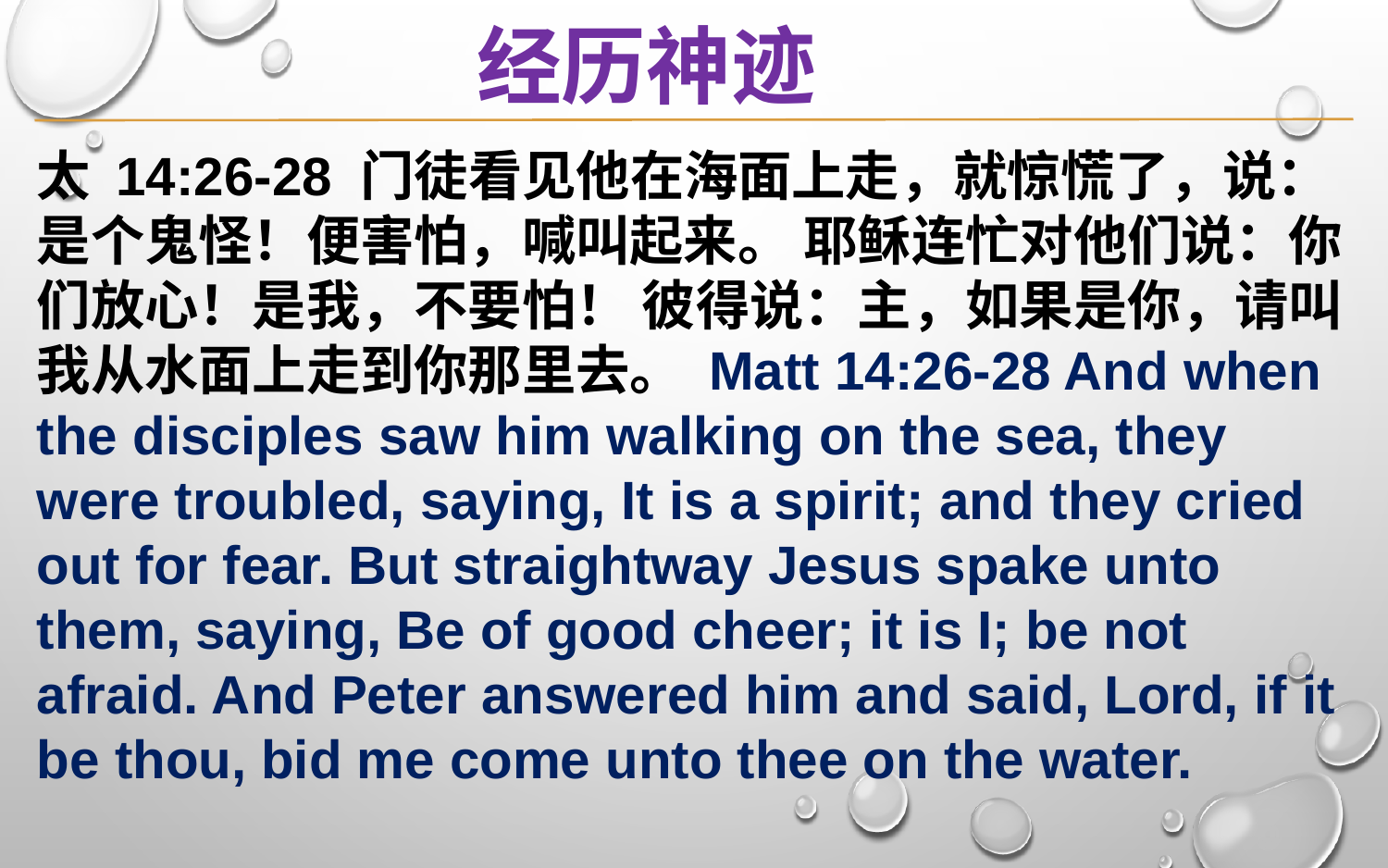

经历神迹
太 14:26-28 门徒看见他在海面上走，就惊慌了，说：是个鬼怪！便害怕，喊叫起来。 耶稣连忙对他们说：你们放心！是我，不要怕！ 彼得说：主，如果是你，请叫我从水面上走到你那里去。 Matt 14:26-28 And when the disciples saw him walking on the sea, they were troubled, saying, It is a spirit; and they cried out for fear. But straightway Jesus spake unto them, saying, Be of good cheer; it is I; be not afraid. And Peter answered him and said, Lord, if it be thou, bid me come unto thee on the water.